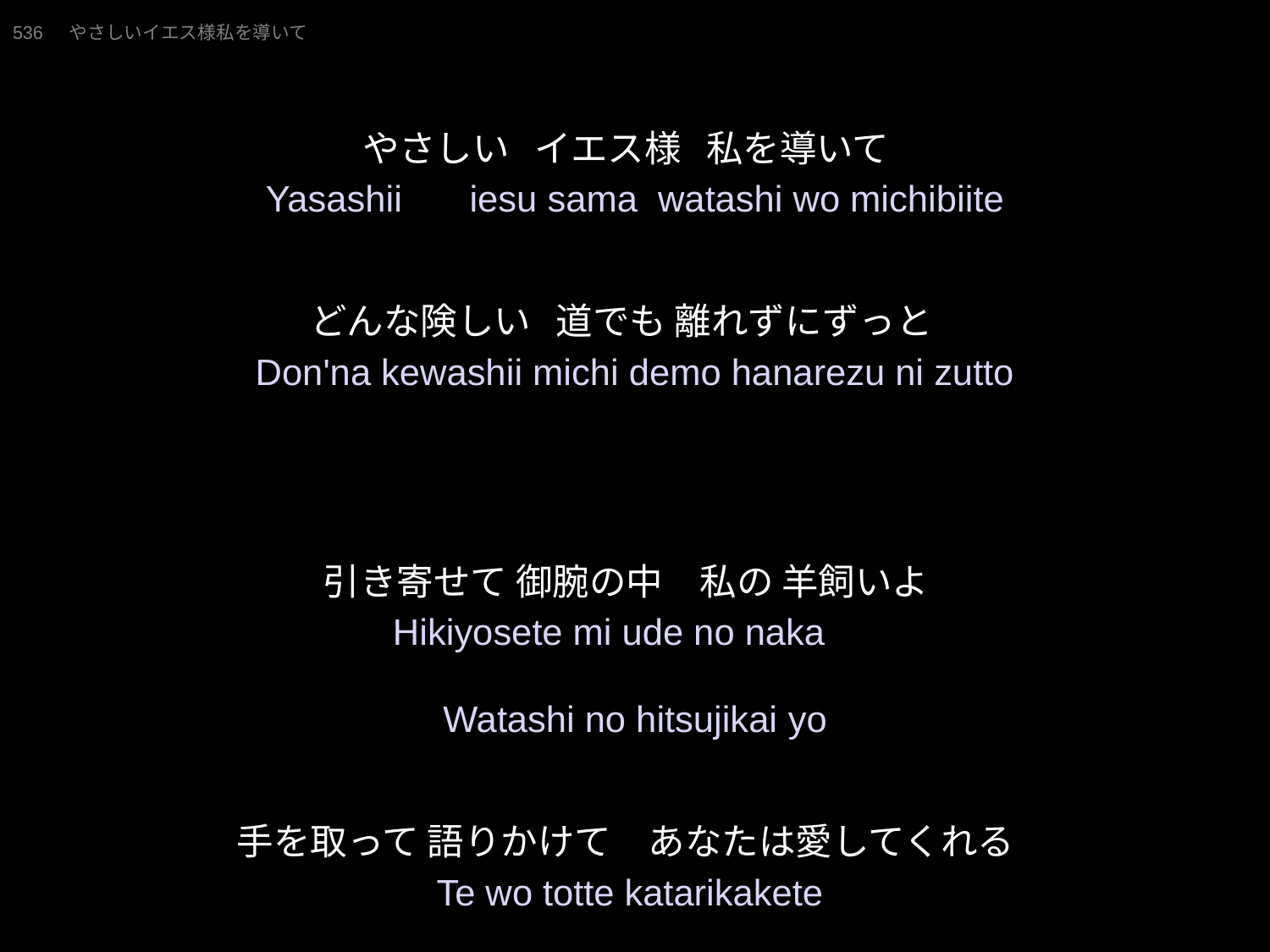

536　やさしいイエス様私を導いて
20210321.pptx
やさしいいえすさまわたしをみちびいて
やさしい   イエス様   私を導いて

どんな険しい   道でも 離れずにずっと

引き寄せて 御腕の中　私の 羊飼いよ

手を取って 語りかけて　あなたは愛してくれる
Yasashii　iesu sama  watashi wo michibiite

Don'na kewashii michi demo hanarezu ni zutto

Hikiyosete mi ude no naka
Watashi no hitsujikai yo

Te wo totte katarikakete
Anata wa aishite kureru